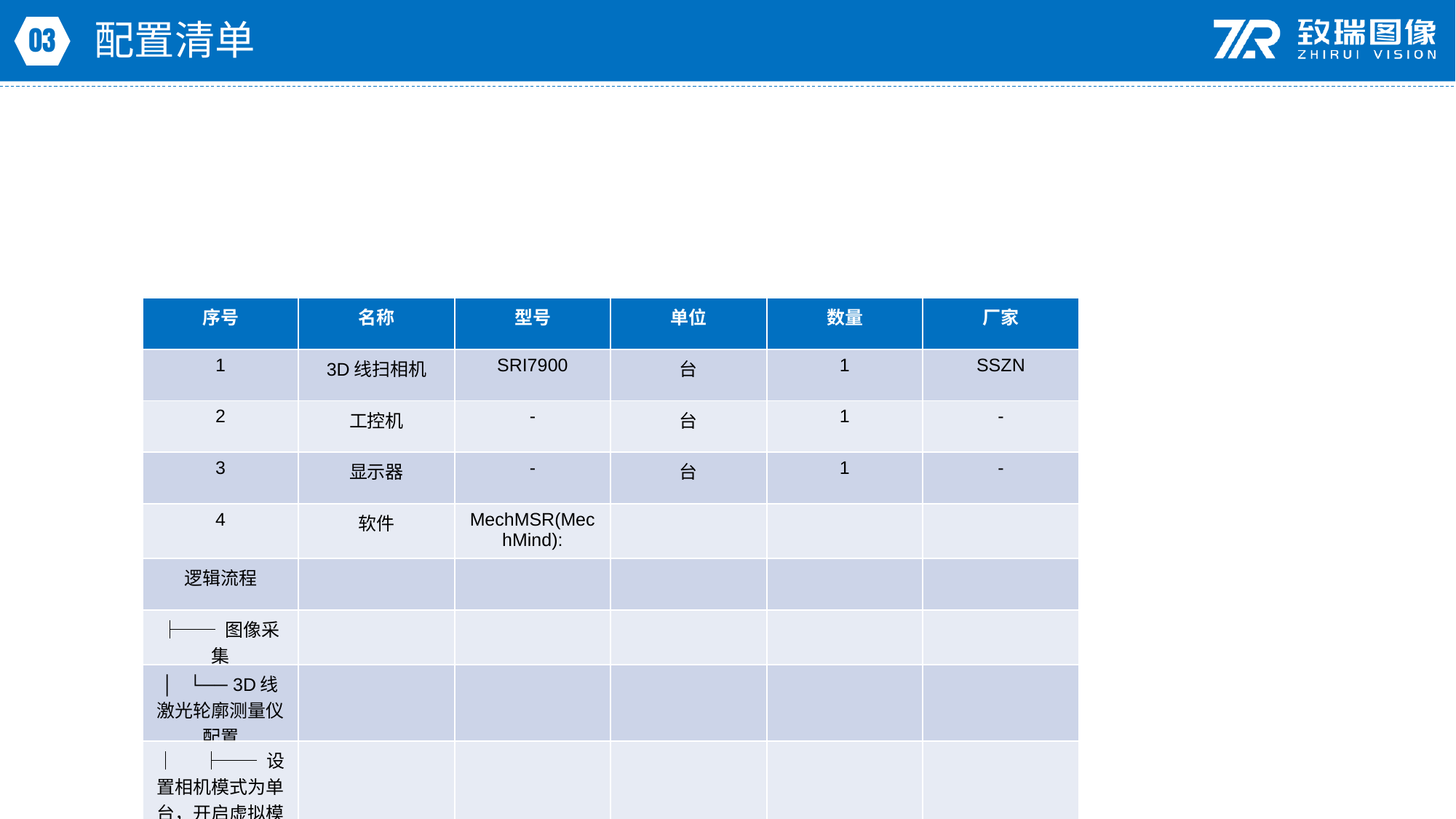

配置清单
03
| 序号 | 名称 | 型号 | 单位 | 数量 | 厂家 |
| --- | --- | --- | --- | --- | --- |
| 1 | 3D线扫相机 | SRI7900 | 台 | 1 | SSZN |
| 2 | 工控机 | - | 台 | 1 | - |
| 3 | 显示器 | - | 台 | 1 | - |
| 4 | 软件 | MechMSR(MechMind): |  |  |  |
| 逻辑流程 |  |  |  |  |  |
| ├── 图像采集 |  |  |  |  |  |
| │ └── 3D线激光轮廓测量仪配置 |  |  |  |  |  |
| │ ├── 设置相机模式为单台，开启虚拟模式（调试阶段）或连接真实设备 |  |  |  |  |  |
| │ ├── 配置触发源为外部触发（与传送带同步），超时时间设为500ms（覆盖0.3m/s速度下的采集周期） |  |  |  |  |  |
| │ ├── 扫描行数设为100行，Y轴分辨率设为3mm（满足1mm精度要求） |  |  |  |  |  |
| │ └── 启用翻转图像功能（若安装方向导致镜像问题） |  |  |  |  |  |
| │ |  |  |  |  |  |
| ├── 预处理 |  |  |  |  |  |
| │ ├── 表面点过滤（通过法向） |  |  |  |  |  |
| │ │ ├── 法向量最大角度设为80°（过滤倾斜噪点） |  |  |  |  |  |
| │ │ ├── 噪声去除等级设为中度（平衡去噪效果与数据保留） |  |  |  |  |  |
| │ │ └── 使用特征区域限定测量区域（框选产品高度方向的关键截面） |  |  |  |  |  |
| │ │ |  |  |  |  |  |
| │ └── 表面预处理 |  |  |  |  |  |
| │ ├── 滤波器类型选择高斯滤波（窗口X/Y方向大小设为5px，标准差1.5） |  |  |  |  |  |
| │ └── 启用保留未过滤数据（确保基准区域数据完整性） |  |  |  |  |  |
| │ |  |  |  |  |  |
| ├── 高度方向尺寸测量 |  |  |  |  |  |
| │ ├── 提取表面轮廓线 |  |  |  |  |  |
| │ │ ├── 轮廓线提取方式设为特征区域（框选产品顶部与底部的测量截面） |  |  |  |  |  |
| │ │ └── 启用平均轮廓线（减少局部波动影响） |  |  |  |  |  |
| │ │ |  |  |  |  |  |
| │ ├── 测量轮廓线高度 |  |  |  |  |  |
| │ │ ├── 设置特征区域（顶部轮廓线区域） |  |  |  |  |  |
| │ │ ├── 参考线配置 | 套 | 1 | MechMSR(MechMind): |  |  |
| 逻辑流程 |  |  |  |  |  |
| ├── 图像采集 |  |  |  |  |  |
| │ └── 3D线激光轮廓测量仪配置 |  |  |  |  |  |
| │ ├── 设置相机模式为单台，开启虚拟模式（调试阶段）或连接真实设备 |  |  |  |  |  |
| │ ├── 配置触发源为外部触发（与传送带同步），超时时间设为500ms（覆盖0.3m/s速度下的采集周期） |  |  |  |  |  |
| │ ├── 扫描行数设为100行，Y轴分辨率设为3mm（满足1mm精度要求） |  |  |  |  |  |
| │ └── 启用翻转图像功能（若安装方向导致镜像问题） |  |  |  |  |  |
| │ |  |  |  |  |  |
| ├── 预处理 |  |  |  |  |  |
| │ ├── 表面点过滤（通过法向） |  |  |  |  |  |
| │ │ ├── 法向量最大角度设为80°（过滤倾斜噪点） |  |  |  |  |  |
| │ │ ├── 噪声去除等级设为中度（平衡去噪效果与数据保留） |  |  |  |  |  |
| │ │ └── 使用特征区域限定测量区域（框选产品高度方向的关键截面） |  |  |  |  |  |
| │ │ |  |  |  |  |  |
| │ └── 表面预处理 |  |  |  |  |  |
| │ ├── 滤波器类型选择高斯滤波（窗口X/Y方向大小设为5px，标准差1.5） |  |  |  |  |  |
| │ └── 启用保留未过滤数据（确保基准区域数据完整性） |  |  |  |  |  |
| │ |  |  |  |  |  |
| ├── 高度方向尺寸测量 |  |  |  |  |  |
| │ ├── 提取表面轮廓线 |  |  |  |  |  |
| │ │ ├── 轮廓线提取方式设为特征区域（框选产品顶部与底部的测量截面） |  |  |  |  |  |
| │ │ └── 启用平均轮廓线（减少局部波动影响） |  |  |  |  |  |
| │ │ |  |  |  |  |  |
| │ ├── 测量轮廓线高度 |  |  |  |  |  |
| │ │ ├── 设置特征区域（顶部轮廓线区域） |  |  |  |  |  |
| │ │ ├── 参考线配置 |  |  |  |  |  |